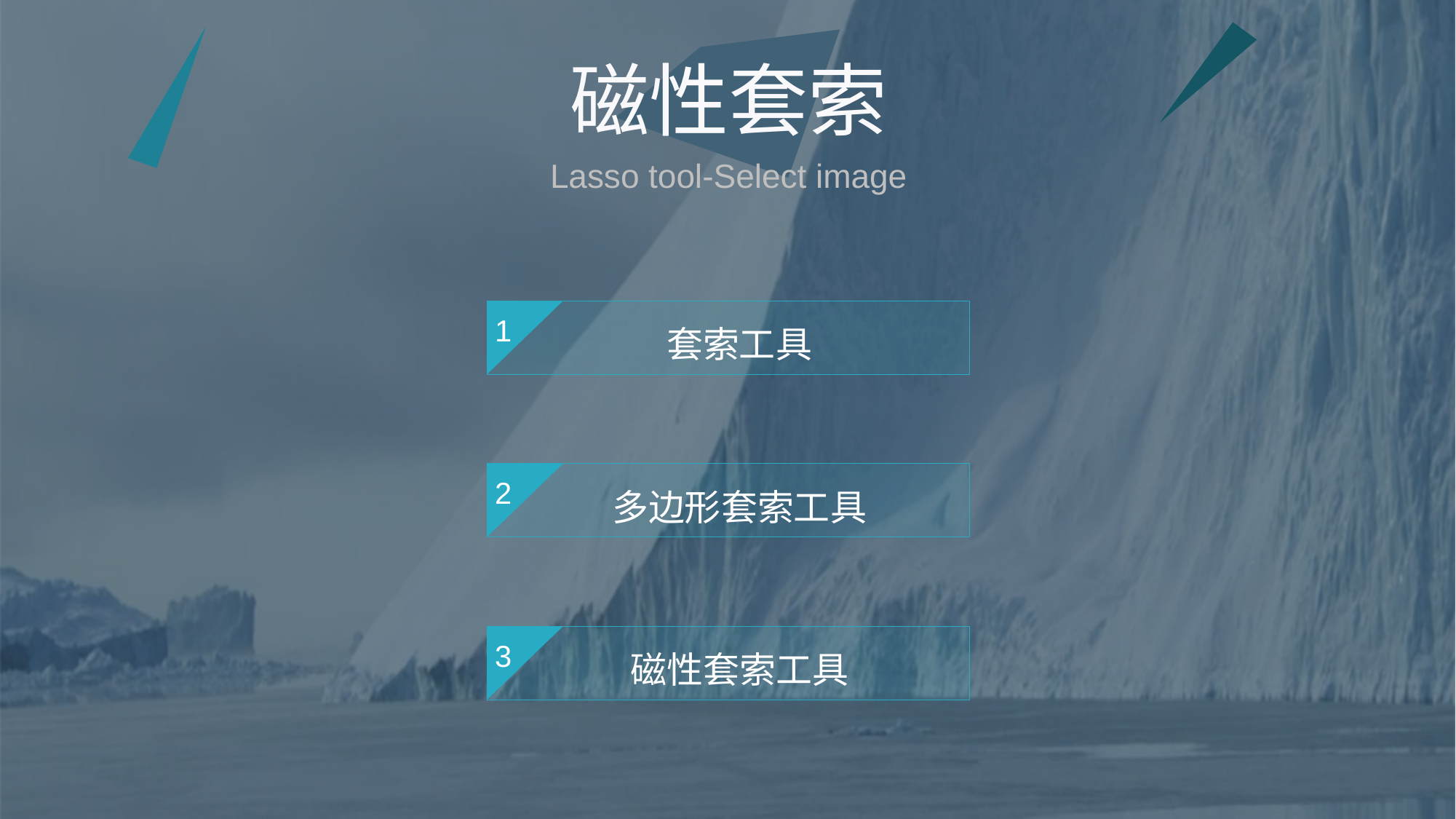

磁性套索
Lasso tool-Select image
套索工具
1
多边形套索工具
2
磁性套索工具
3